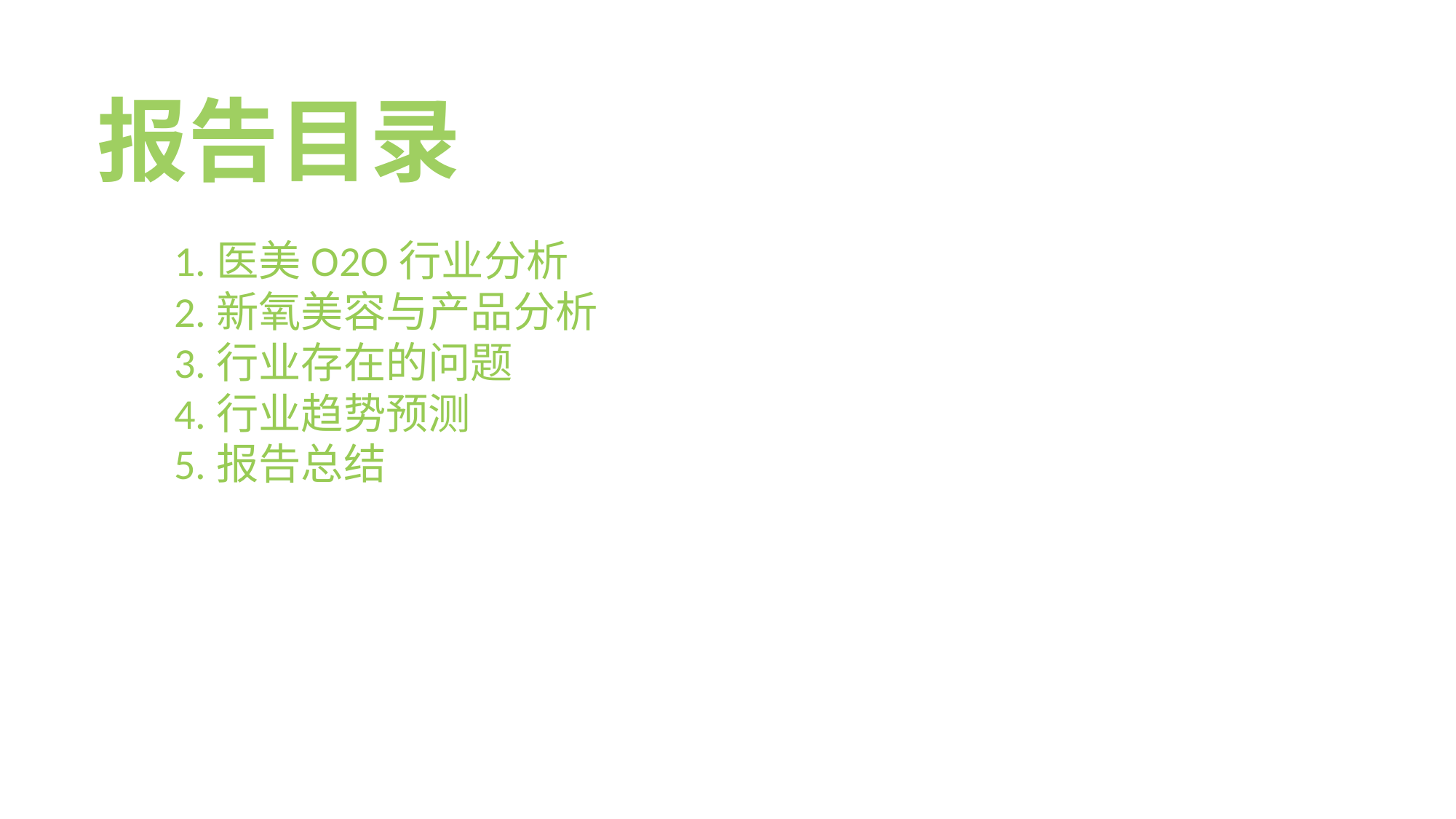

# 报告目录
1.医美O2O行业分析
2.新氧美容与产品分析
3.行业存在的问题
4.行业趋势预测
5.报告总结